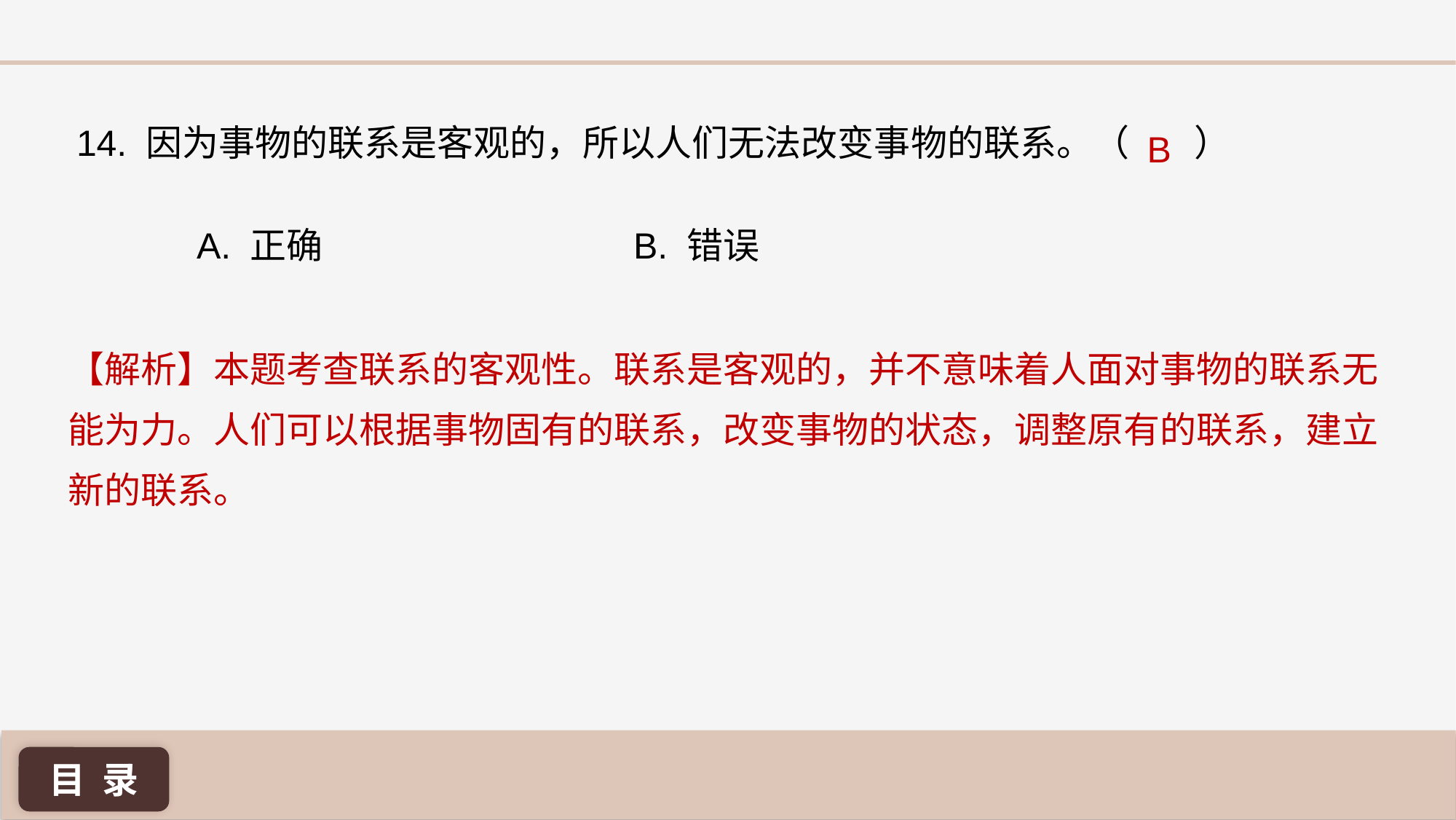

14. 因为事物的联系是客观的，所以人们无法改变事物的联系。（        ）
B
A. 正确 			B. 错误
【解析】本题考查联系的客观性。联系是客观的，并不意味着人面对事物的联系无能为力。人们可以根据事物固有的联系，改变事物的状态，调整原有的联系，建立新的联系。